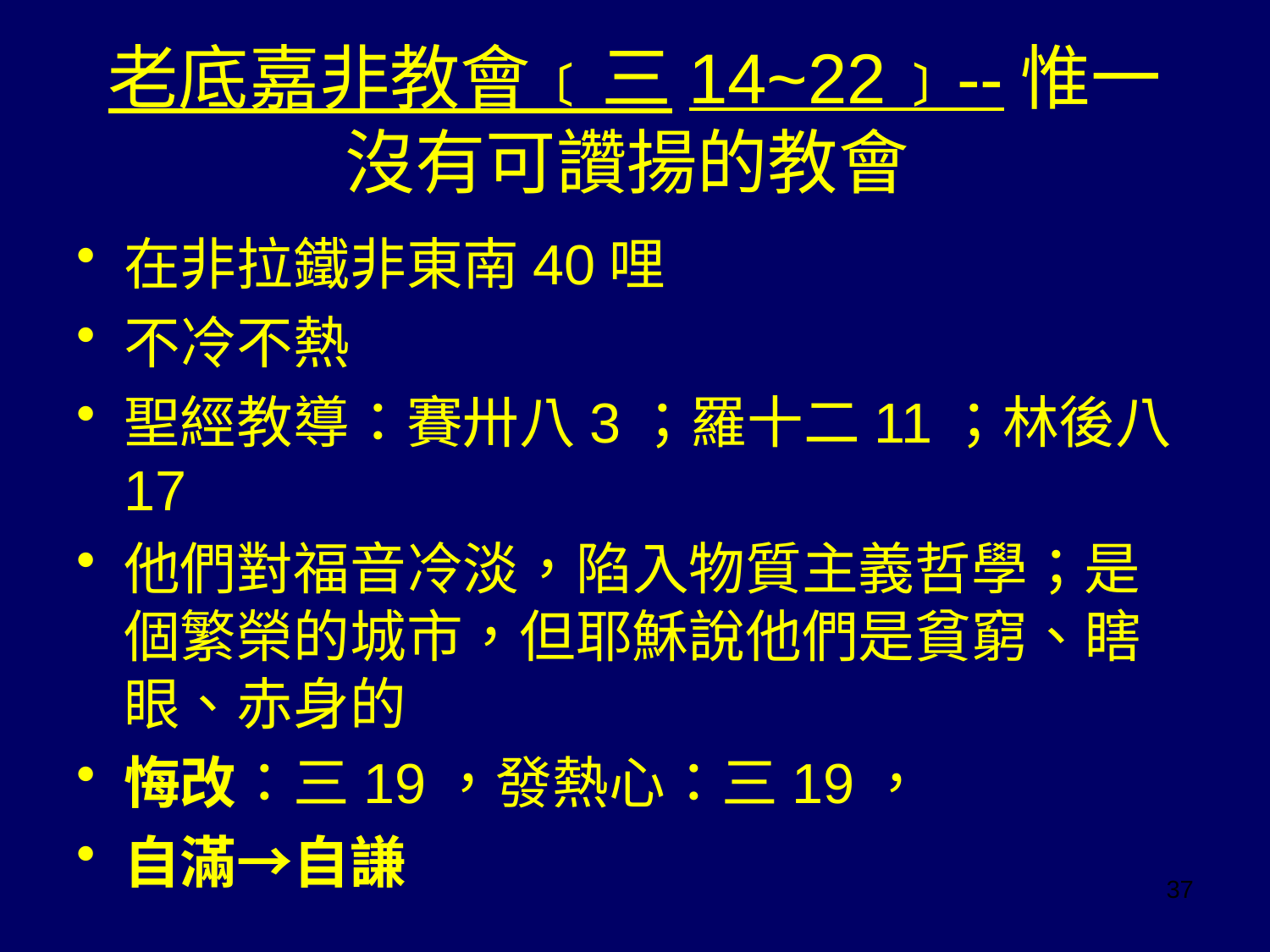

# 老底嘉非教會﹝三14~22﹞--惟一沒有可讚揚的教會
在非拉鐵非東南40哩
不冷不熱
聖經教導：賽卅八3；羅十二11；林後八17
他們對福音冷淡，陷入物質主義哲學；是個繁榮的城市，但耶穌說他們是貧窮、瞎眼、赤身的
悔改：三19，發熱心：三19，
自滿→自謙
37